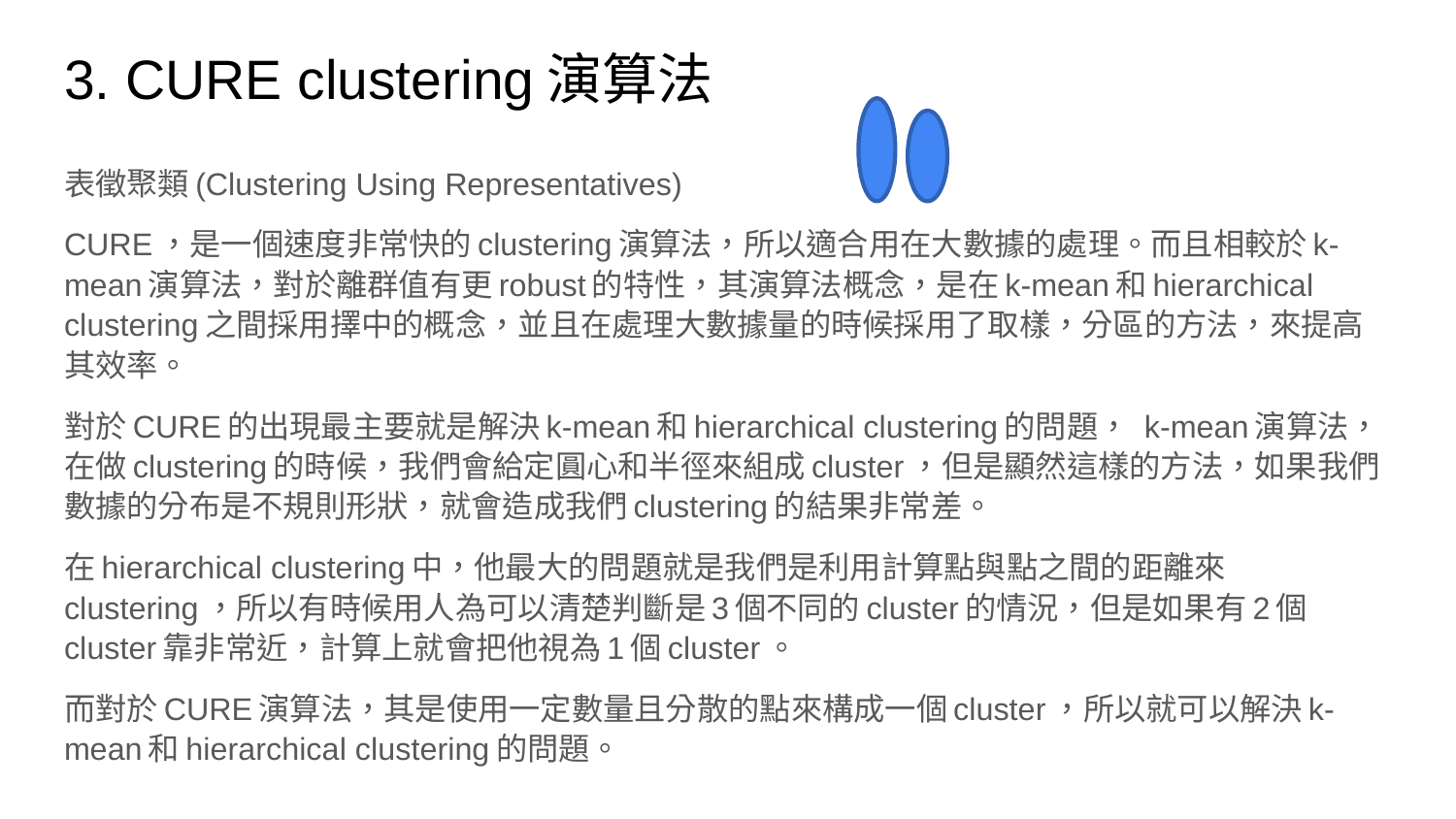

# 3. CURE clustering演算法

表徵聚類(Clustering Using Representatives)
CURE，是一個速度非常快的clustering演算法，所以適合用在大數據的處理。而且相較於k-mean演算法，對於離群值有更robust的特性，其演算法概念，是在k-mean和hierarchical clustering之間採用擇中的概念，並且在處理大數據量的時候採用了取樣，分區的方法，來提高其效率。
對於CURE的出現最主要就是解決k-mean和hierarchical clustering的問題， k-mean演算法，在做clustering的時候，我們會給定圓心和半徑來組成cluster，但是顯然這樣的方法，如果我們數據的分布是不規則形狀，就會造成我們clustering的結果非常差。
在hierarchical clustering中，他最大的問題就是我們是利用計算點與點之間的距離來clustering，所以有時候用人為可以清楚判斷是3個不同的cluster的情況，但是如果有2個cluster靠非常近，計算上就會把他視為1個cluster。
而對於CURE演算法，其是使用一定數量且分散的點來構成一個cluster，所以就可以解決k-mean和hierarchical clustering的問題。